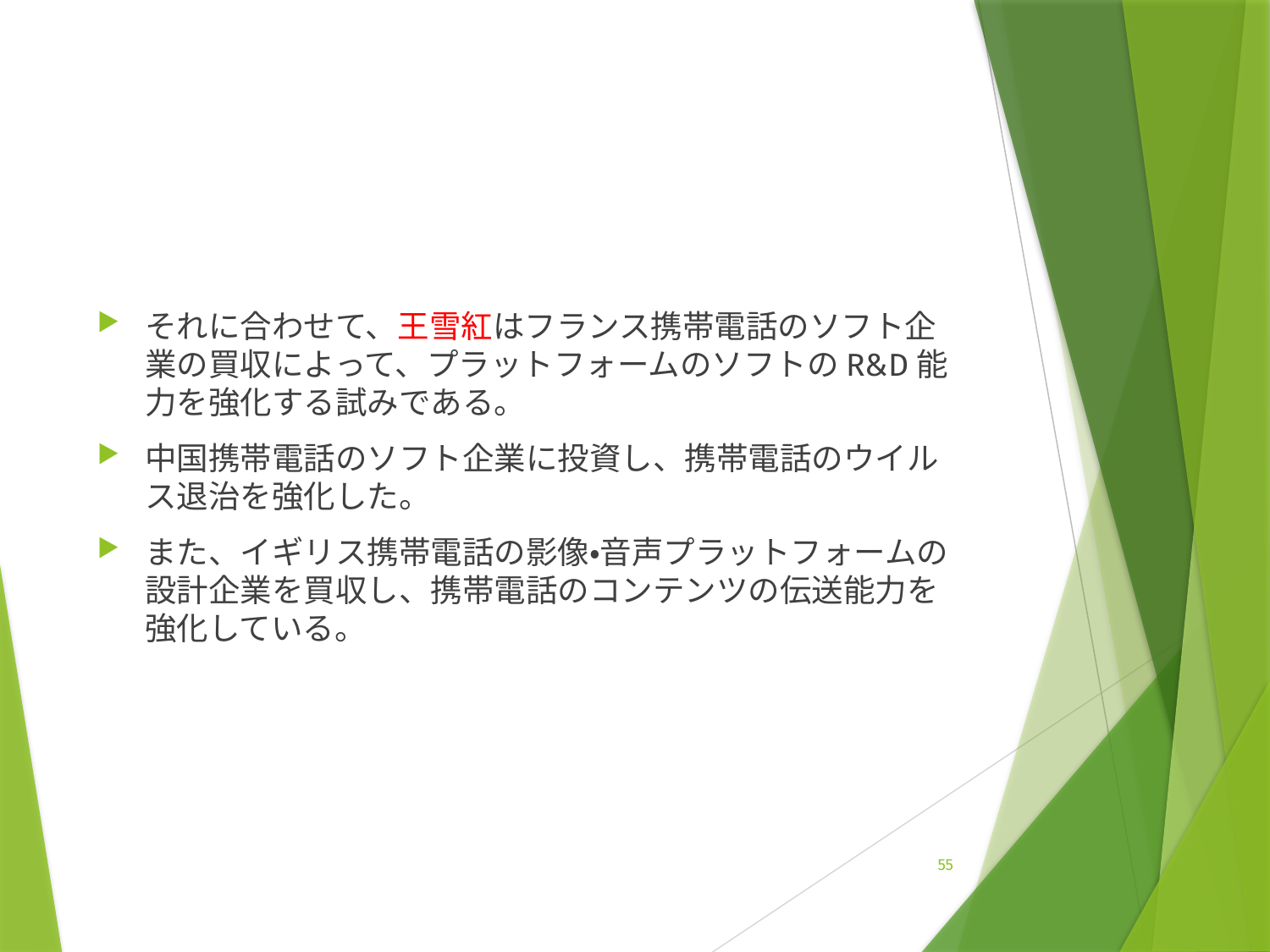

#
それに合わせて、王雪紅はフランス携帯電話のソフト企業の買収によって、プラットフォームのソフトのR&D能力を強化する試みである。
中国携帯電話のソフト企業に投資し、携帯電話のウイルス退治を強化した。
また、イギリス携帯電話の影像・音声プラットフォームの設計企業を買収し、携帯電話のコンテンツの伝送能力を強化している。

55